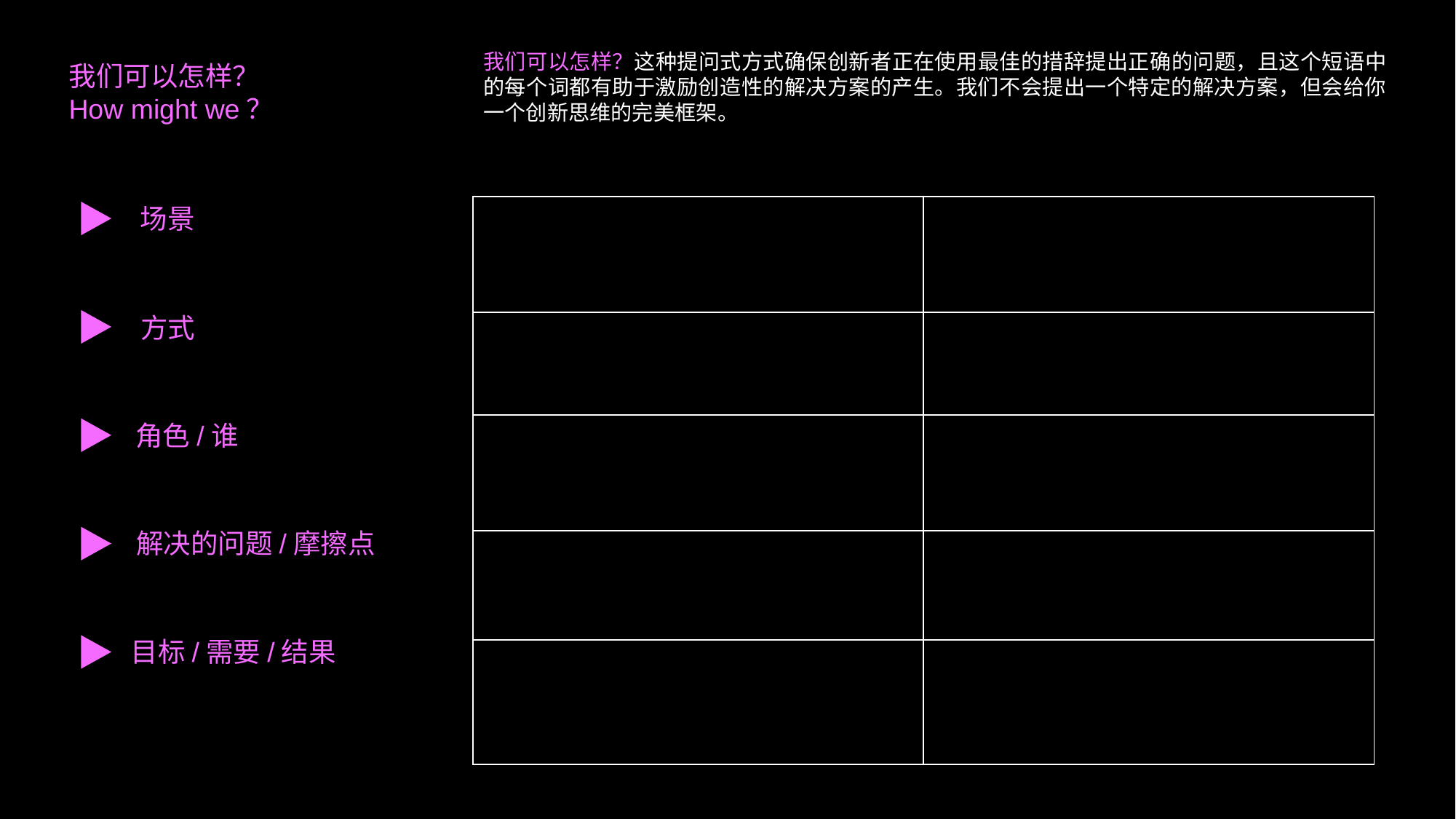

我们可以怎样？这种提问式方式确保创新者正在使用最佳的措辞提出正确的问题，且这个短语中的每个词都有助于激励创造性的解决方案的产生。我们不会提出一个特定的解决方案，但会给你一个创新思维的完美框架。
我们可以怎样？
How might we？
场景
|  |  |
| --- | --- |
|  |  |
|  |  |
|  |  |
|  |  |

方式

角色/谁

解决的问题/摩擦点

目标/需要/结果